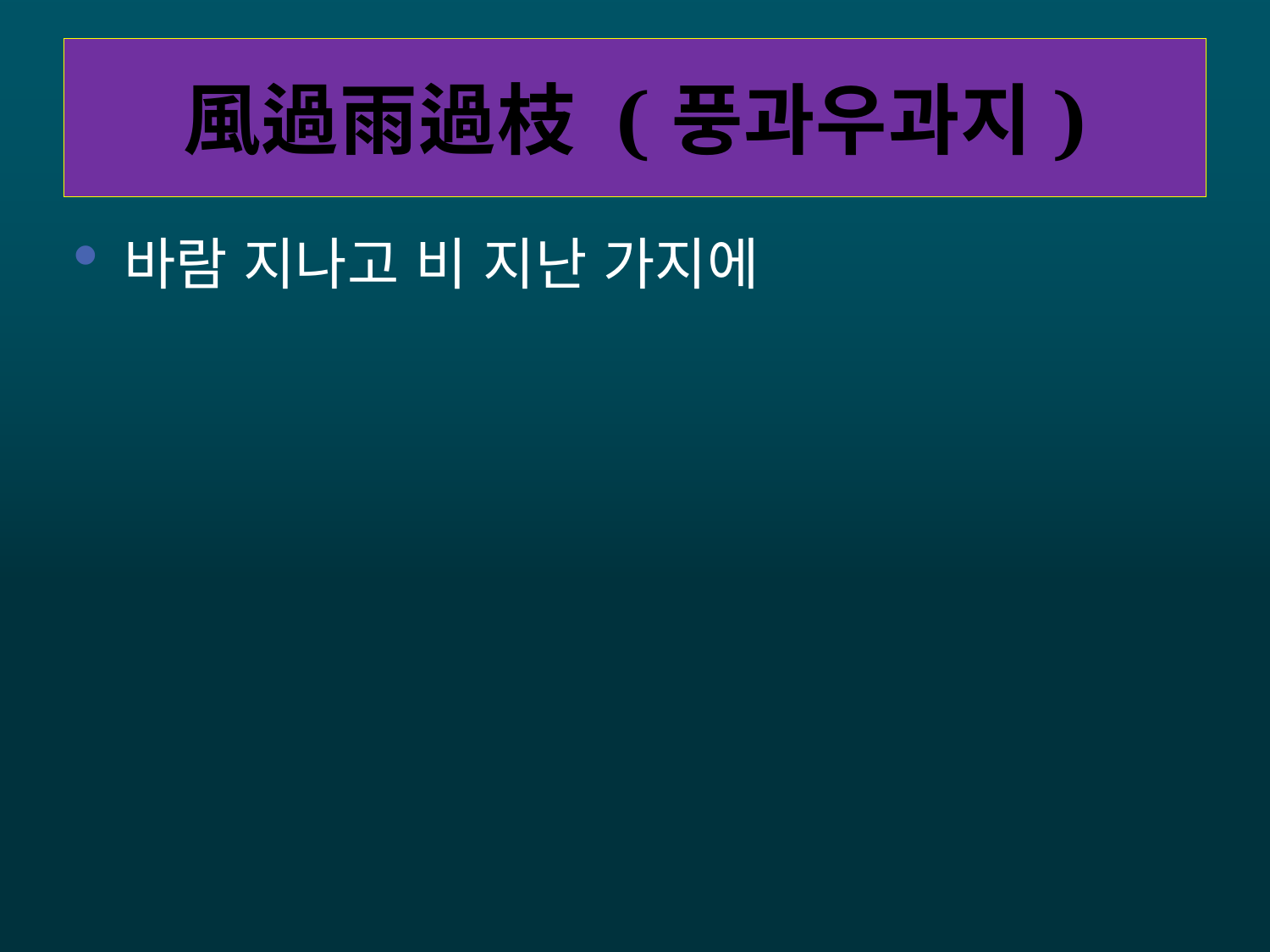

# 風過雨過枝 (풍과우과지)
바람 지나고 비 지난 가지에